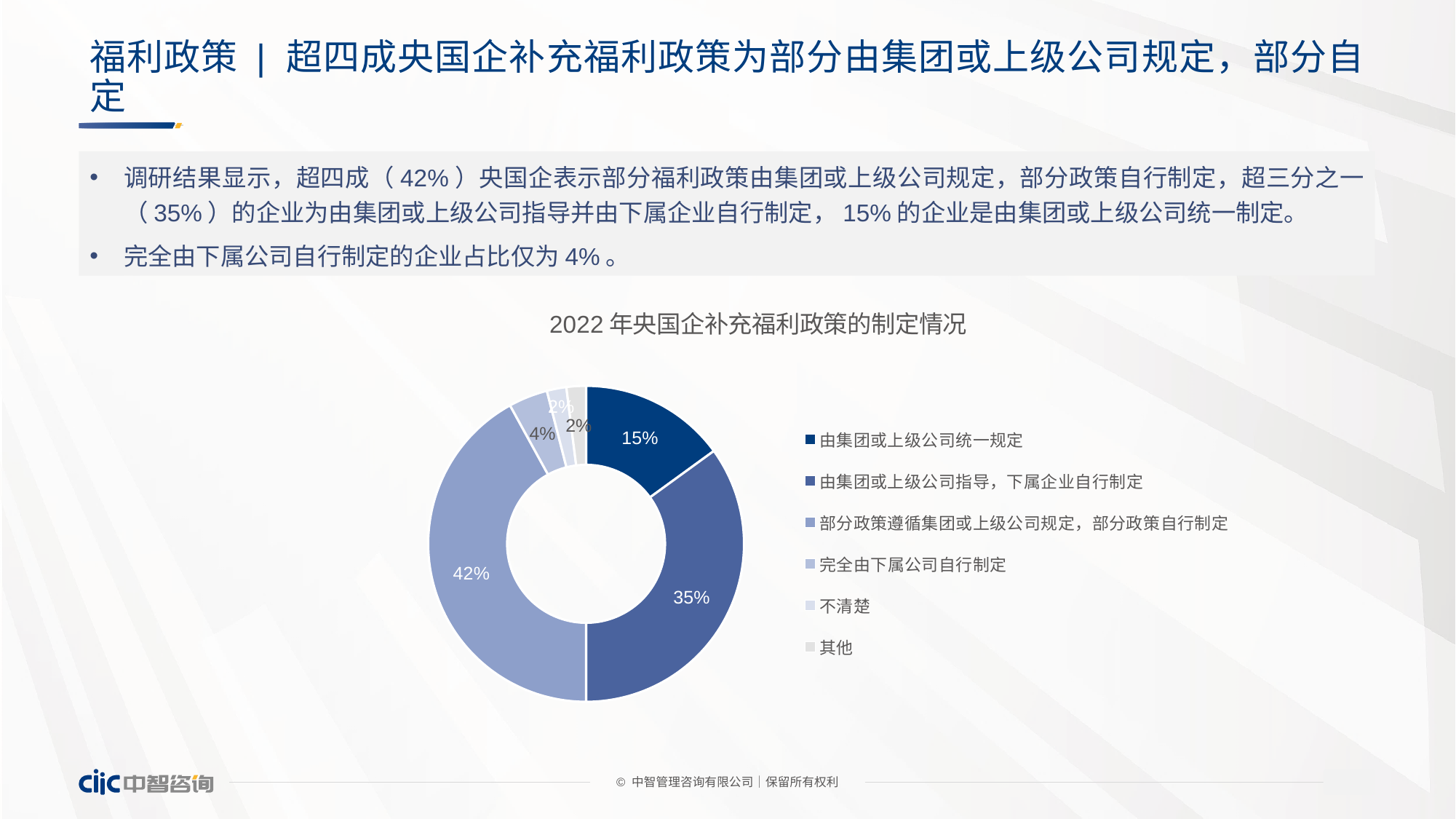

# 福利政策 | 超四成央国企补充福利政策为部分由集团或上级公司规定，部分自定
调研结果显示，超四成（42%）央国企表示部分福利政策由集团或上级公司规定，部分政策自行制定，超三分之一（35%）的企业为由集团或上级公司指导并由下属企业自行制定，15%的企业是由集团或上级公司统一制定。
完全由下属公司自行制定的企业占比仅为4%。

### Chart: 2022年央国企补充福利政策的制定情况

| Category | 占比 |
|---|---|
| 由集团或上级公司统一规定 | 0.15 |
| 由集团或上级公司指导，下属企业自行制定 | 0.35 |
| 部分政策遵循集团或上级公司规定，部分政策自行制定 | 0.42 |
| 完全由下属公司自行制定 | 0.04 |
| 不清楚 | 0.02 |
| 其他 | 0.02 |
© 中智管理咨询有限公司│保留所有权利
9